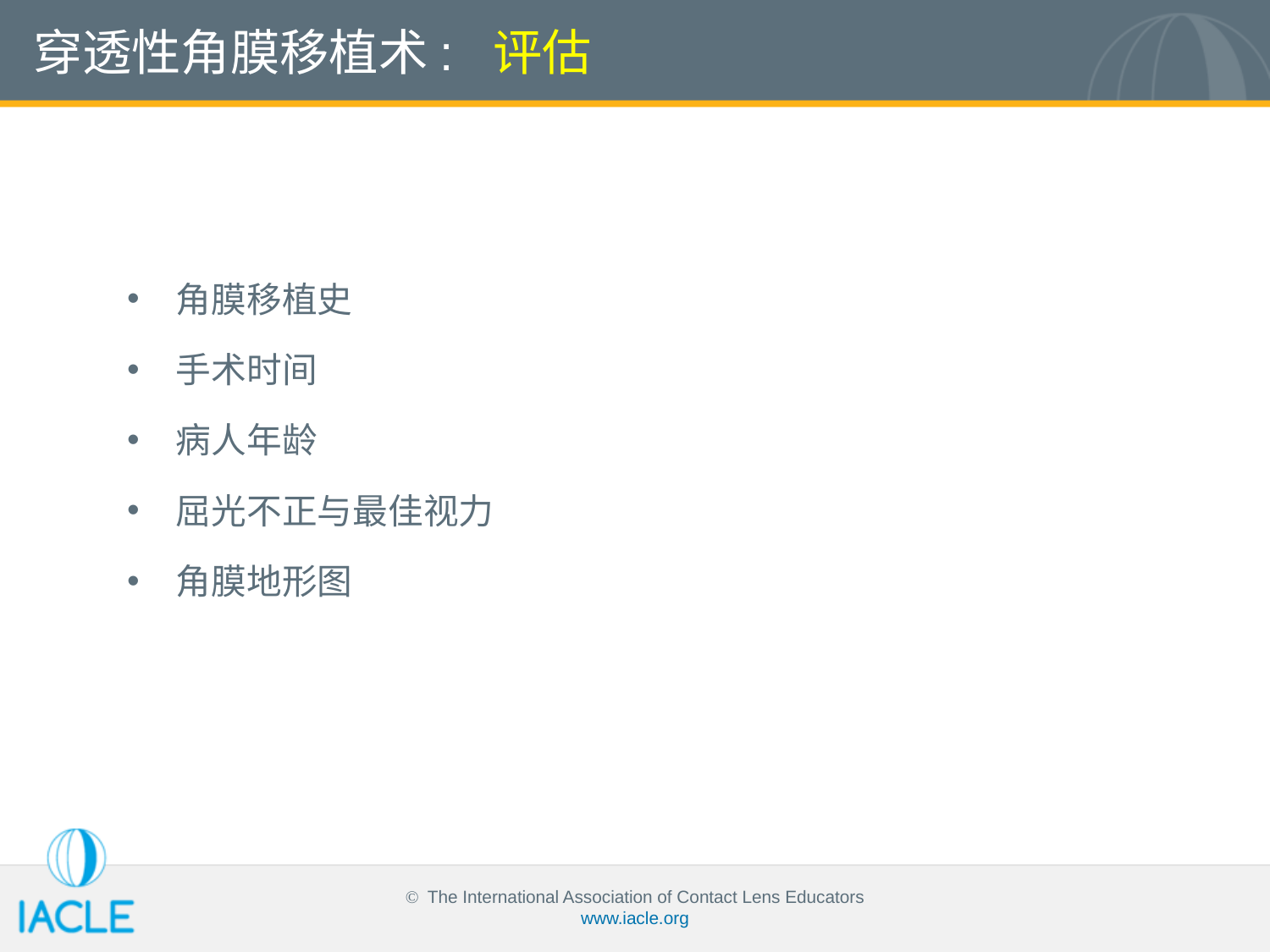

穿透性角膜移植术:  评估
角膜移植史
手术时间
病人年龄
屈光不正与最佳视力
角膜地形图